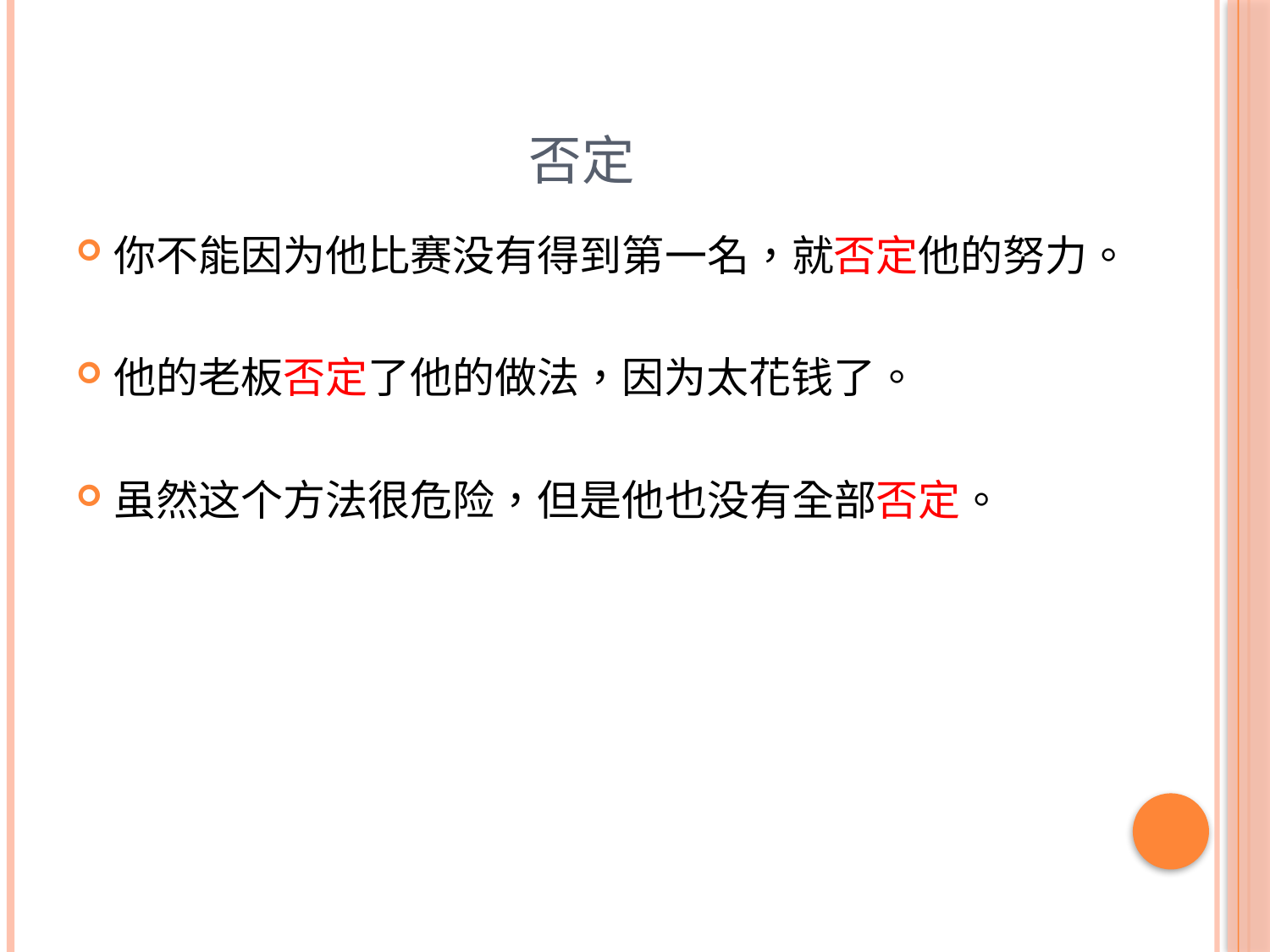

# 否定
你不能因为他比赛没有得到第一名，就否定他的努力。

他的老板否定了他的做法，因为太花钱了。

虽然这个方法很危险，但是他也没有全部否定。